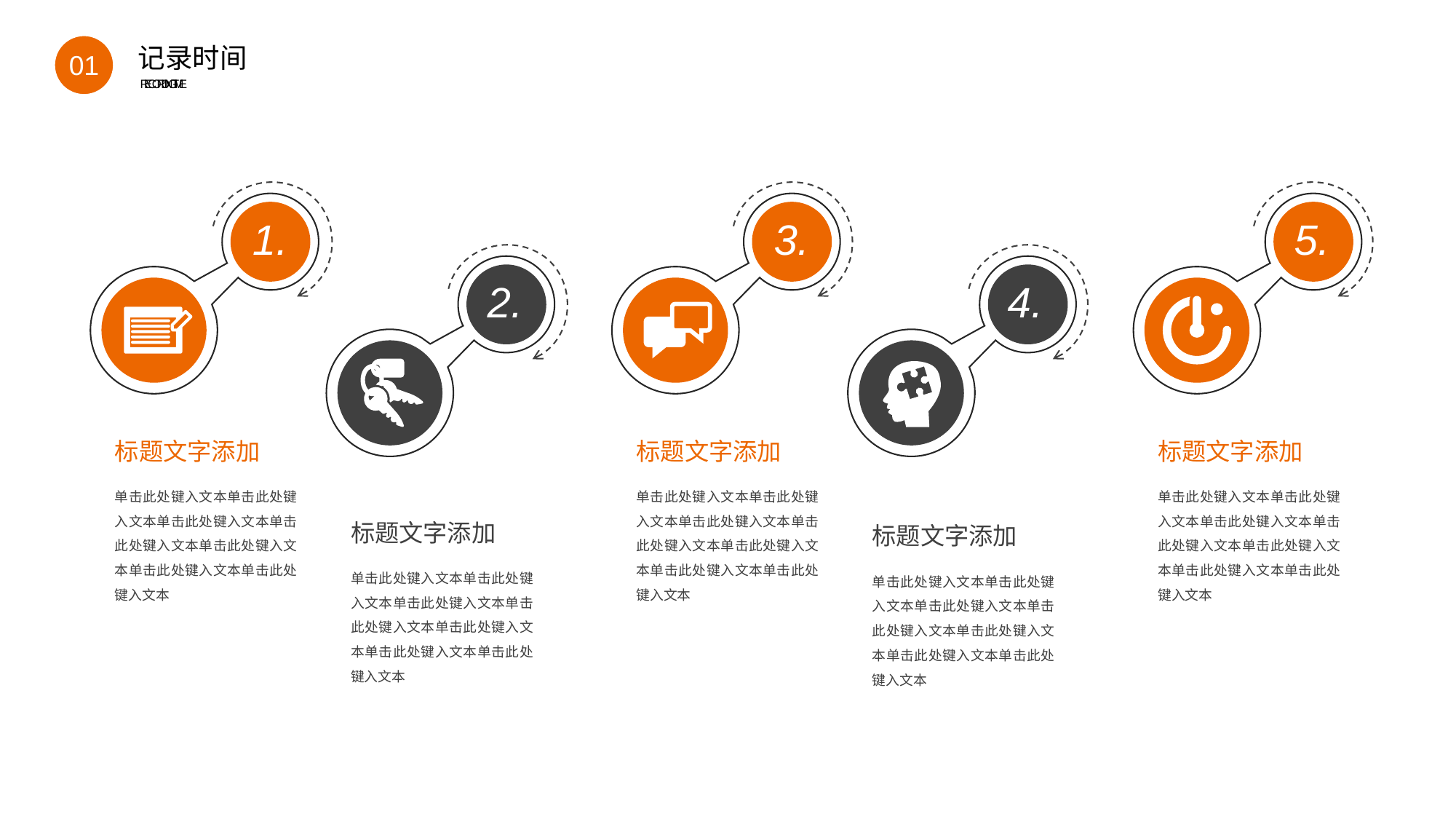

BY YUSHEN

01
记录时间
RECORDING TIME

1.

标题文字添加
单击此处键入文本单击此处键入文本单击此处键入文本单击此处键入文本单击此处键入文本单击此处键入文本单击此处键入文本

3.

标题文字添加
单击此处键入文本单击此处键入文本单击此处键入文本单击此处键入文本单击此处键入文本单击此处键入文本单击此处键入文本

5.

标题文字添加
单击此处键入文本单击此处键入文本单击此处键入文本单击此处键入文本单击此处键入文本单击此处键入文本单击此处键入文本

2.

标题文字添加
单击此处键入文本单击此处键入文本单击此处键入文本单击此处键入文本单击此处键入文本单击此处键入文本单击此处键入文本

4.

标题文字添加
单击此处键入文本单击此处键入文本单击此处键入文本单击此处键入文本单击此处键入文本单击此处键入文本单击此处键入文本